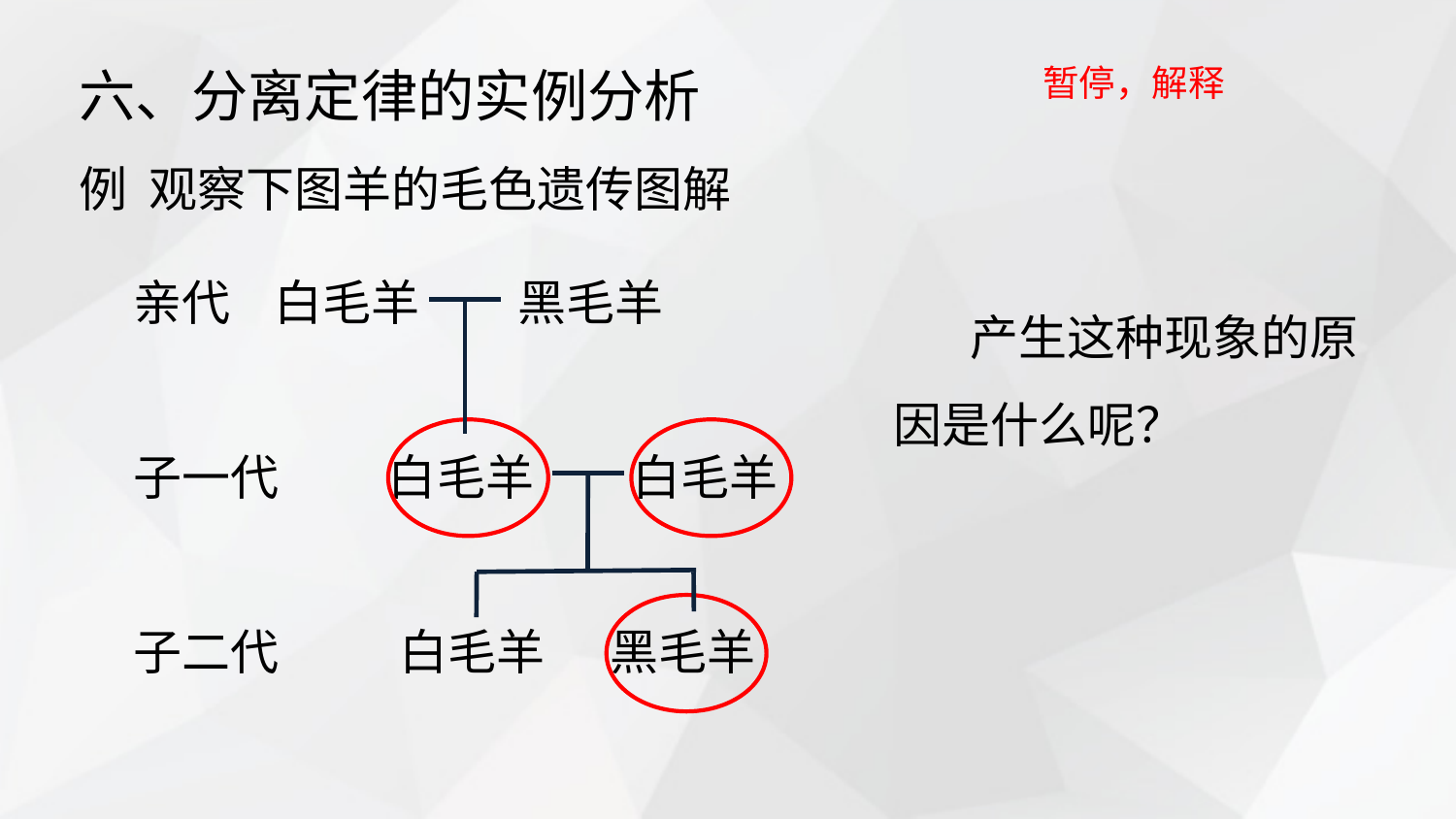

六、分离定律的实例分析
暂停，解释
例  观察下图羊的毛色遗传图解
亲代    白毛羊         黑毛羊

子一代          白毛羊         白毛羊

子二代           白毛羊      黑毛羊
      产生这种现象的原因是什么呢？